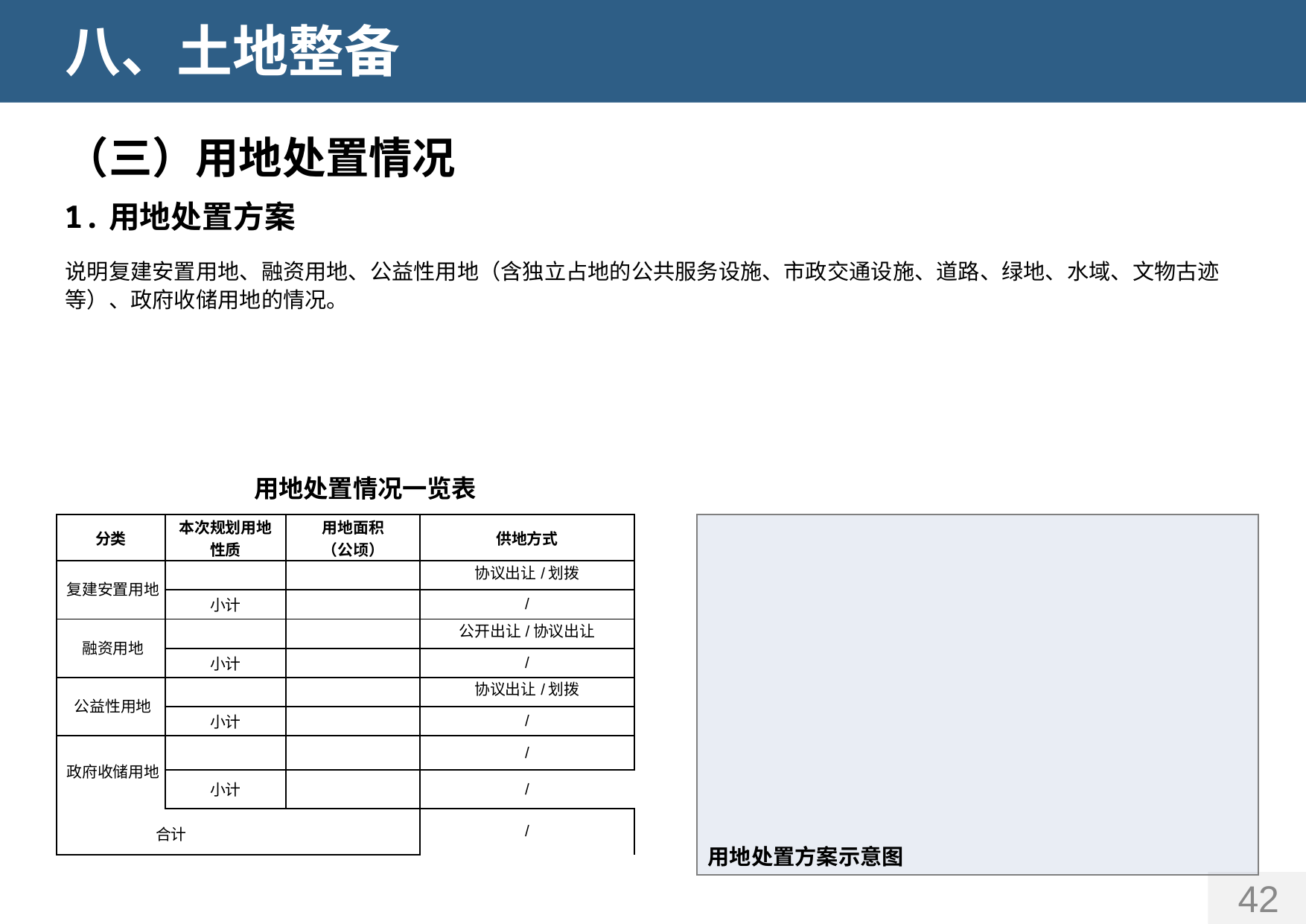

八、土地整备
（三）用地处置情况
1.用地处置方案
说明复建安置用地、融资用地、公益性用地（含独立占地的公共服务设施、市政交通设施、道路、绿地、水域、文物古迹等）、政府收储用地的情况。
用地处置情况一览表

| 分类 | 本次规划用地性质 | 用地面积 （公顷） | 供地方式 |
| --- | --- | --- | --- |
| 复建安置用地 |  |  | 协议出让/划拨 |
|  | 小计 |  | / |
| 融资用地 |  |  | 公开出让/协议出让 |
|  | 小计 |  | / |
| 公益性用地 |  |  | 协议出让/划拨 |
|  | 小计 |  | / |
| 政府收储用地 |  |  | / |
|  | 小计 |  | / |
| 合计 |  |  | / |
用地处置方案示意图
42